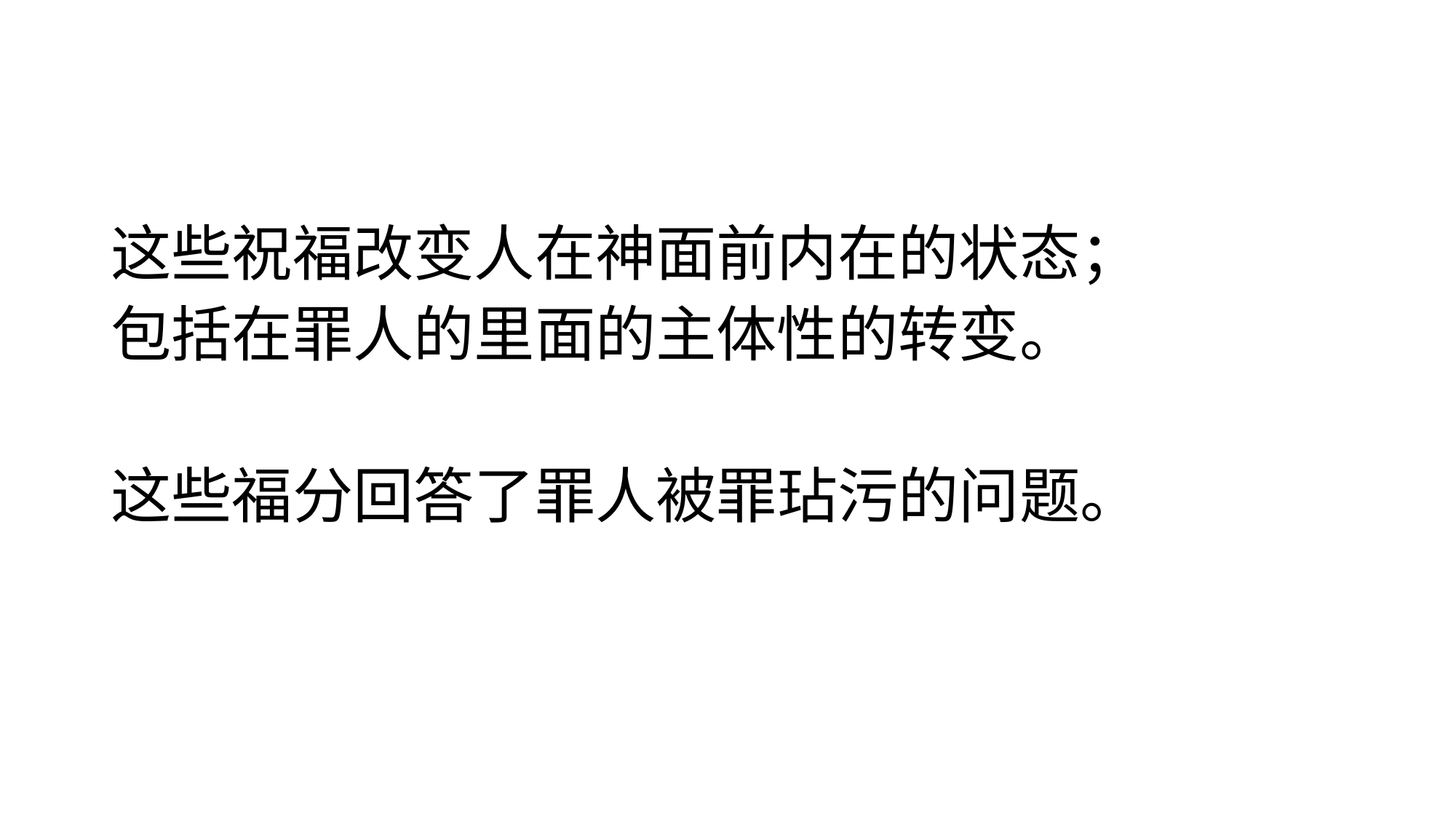

#
这些祝福改变人在神面前内在的状态；
包括在罪人的里面的主体性的转变。

这些福分回答了罪人被罪玷污的问题。